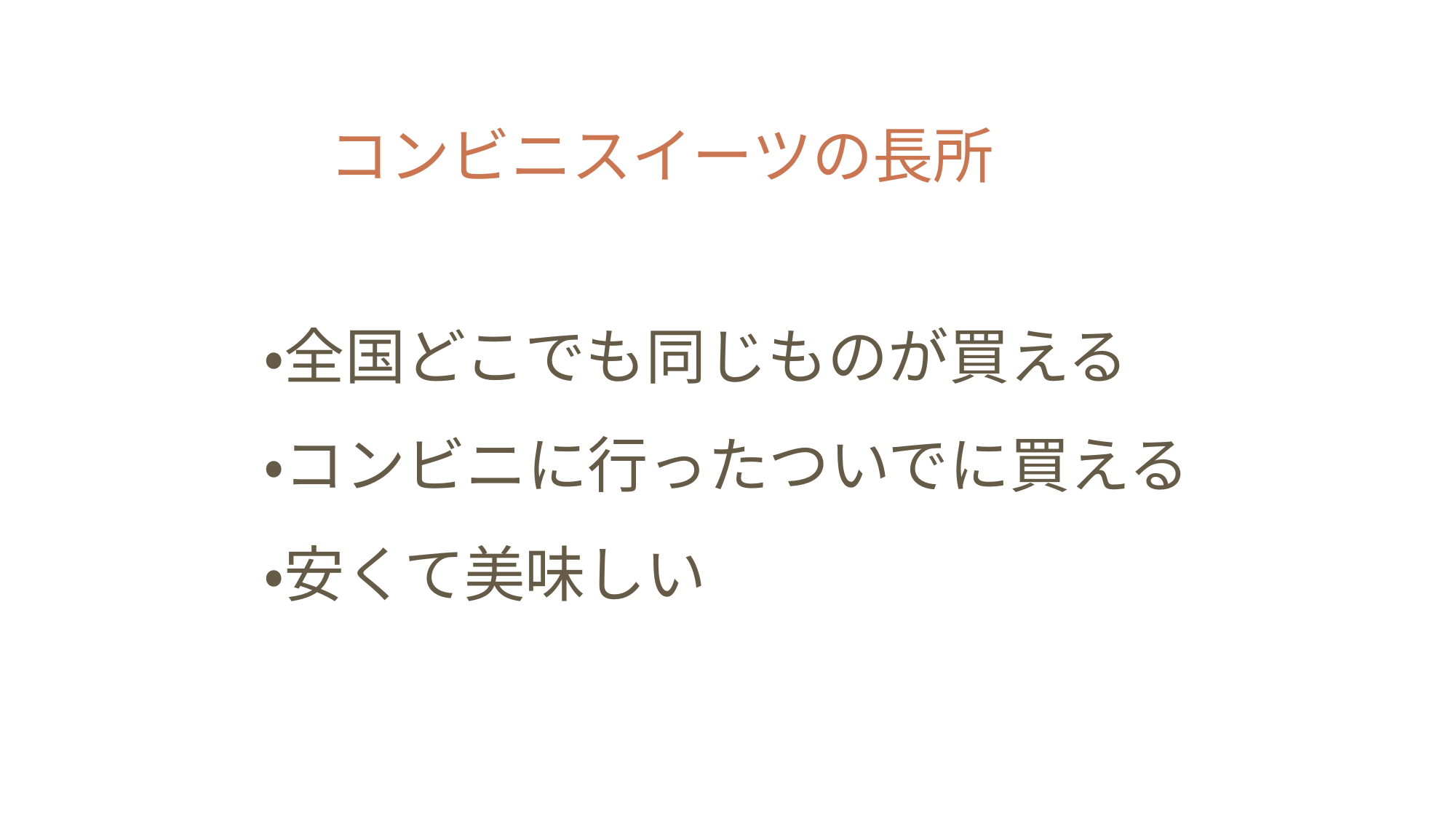

コンビニスイーツの長所
・全国どこでも同じものが買える
・コンビニに行ったついでに買える
・安くて美味しい